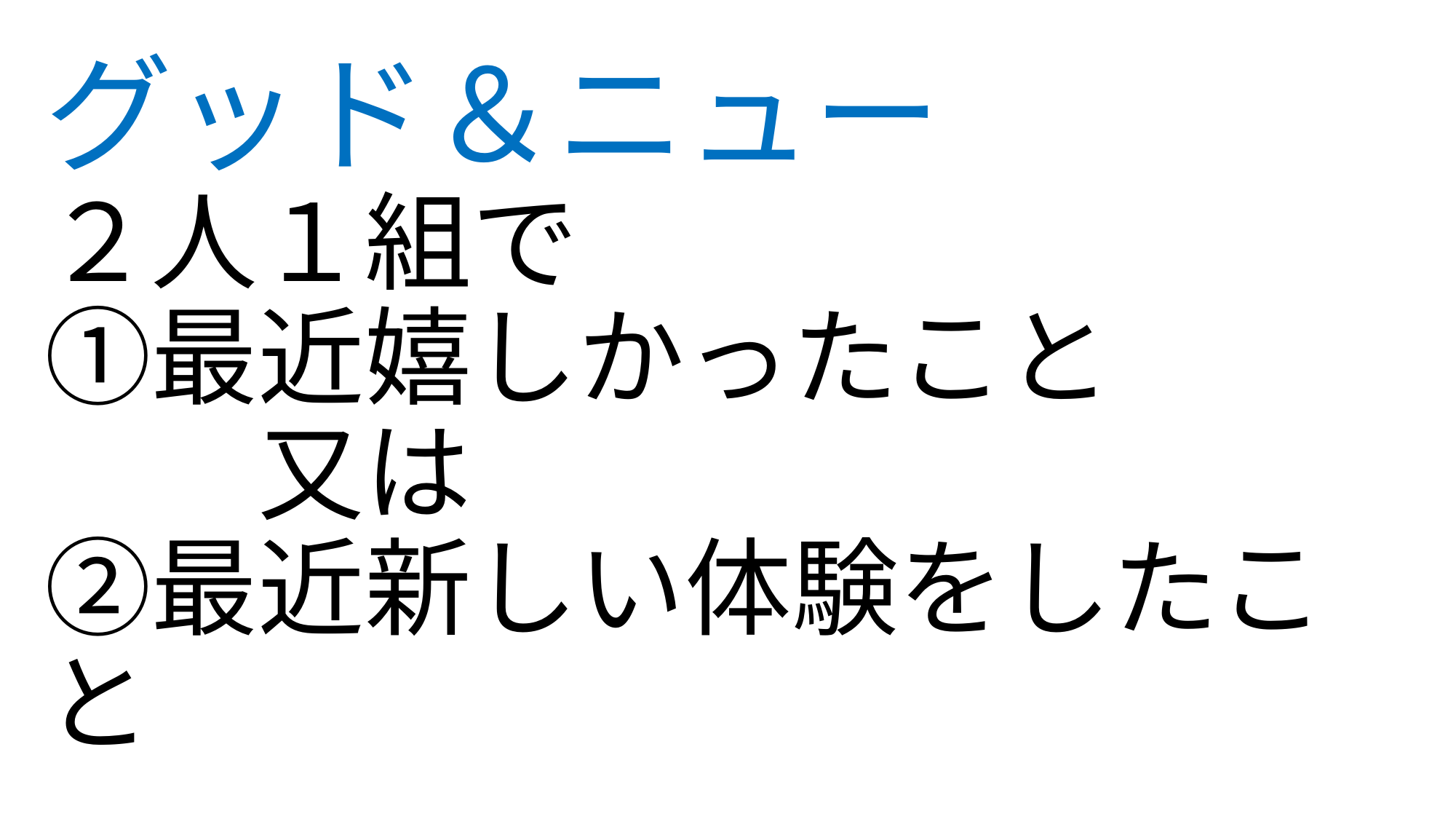

# グッド＆ニュー ２人１組で ①最近嬉しかったこと 　　又は ②最近新しい体験をしたこと